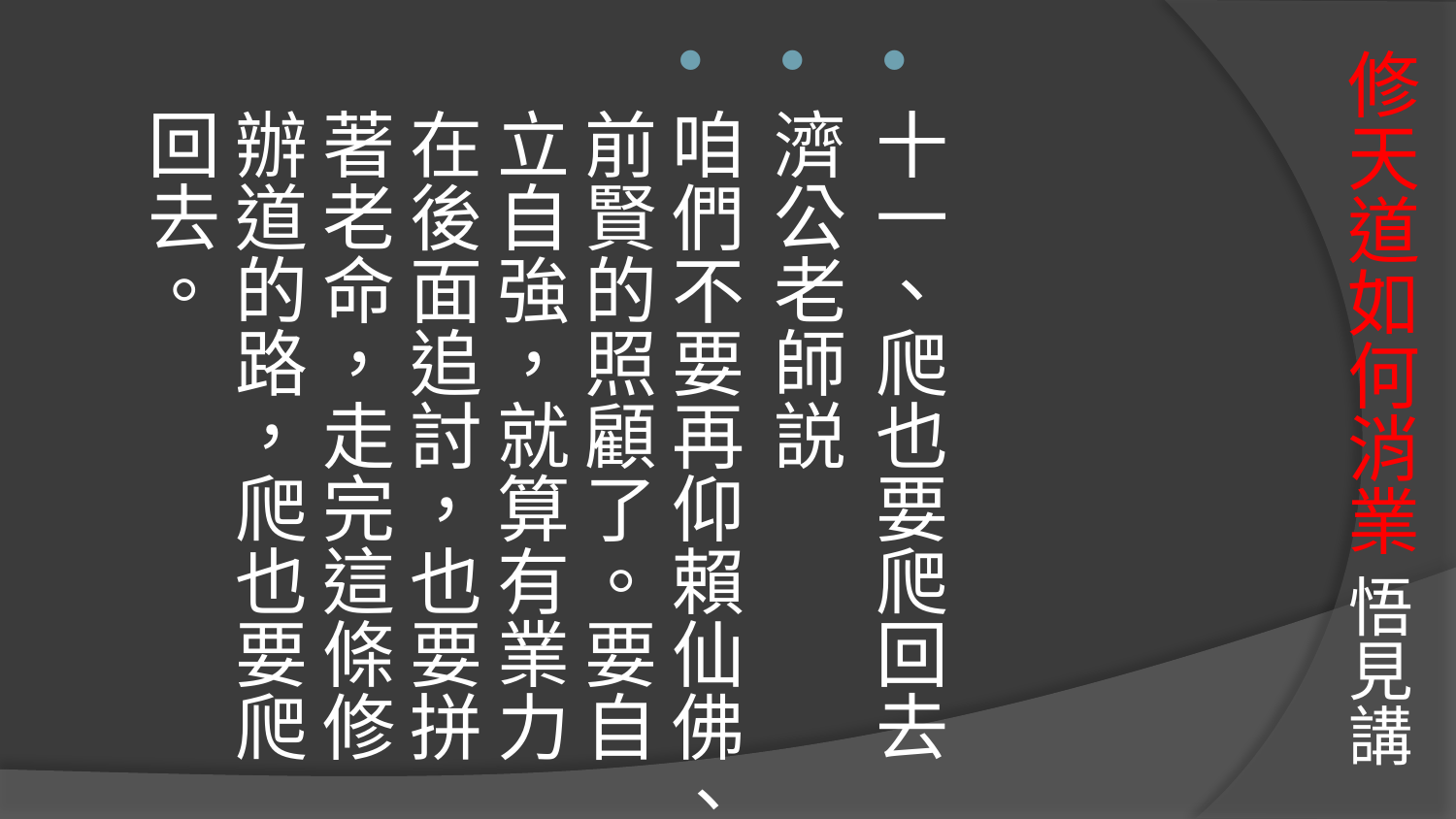

# 修天道如何消業 悟見講
十一、爬也要爬回去
濟公老師説
咱們不要再仰賴仙佛、前賢的照顧了。要自立自強，就算有業力在後面追討，也要拼著老命，走完這條修辦道的路，爬也要爬回去。